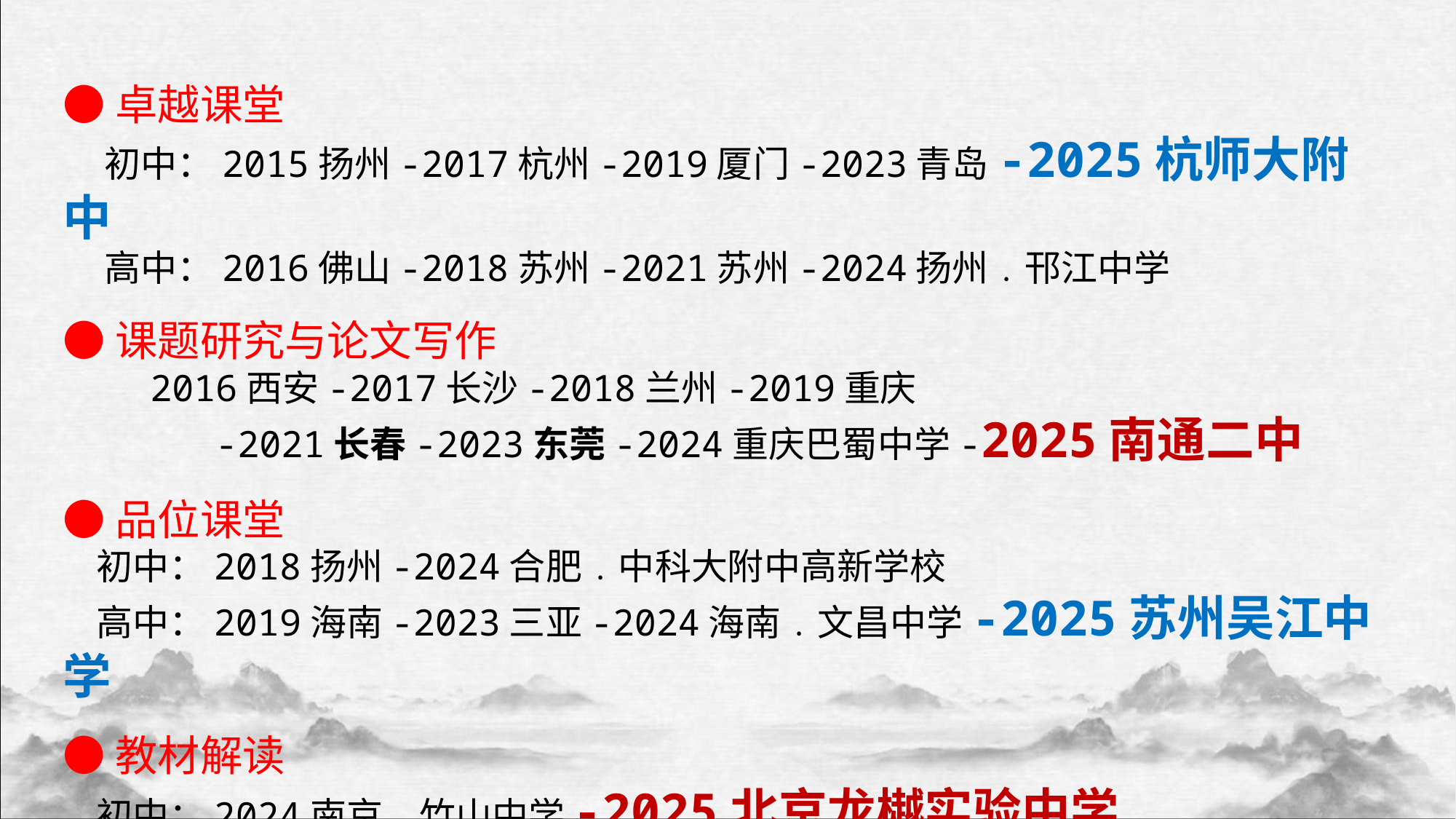

●卓越课堂
    初中：2015扬州-2017杭州-2019厦门-2023青岛-2025杭师大附中
    高中：2016佛山-2018苏州-2021苏州-2024扬州﹒邗江中学
●课题研究与论文写作
    2016西安-2017长沙-2018兰州-2019重庆
       -2021长春-2023东莞-2024重庆巴蜀中学-2025南通二中
●品位课堂
   初中：2018扬州-2024合肥﹒中科大附中高新学校
   高中：2019海南-2023三亚-2024海南﹒文昌中学-2025苏州吴江中学
●教材解读
   初中：2024南京﹒竹山中学-2025北京龙樾实验中学